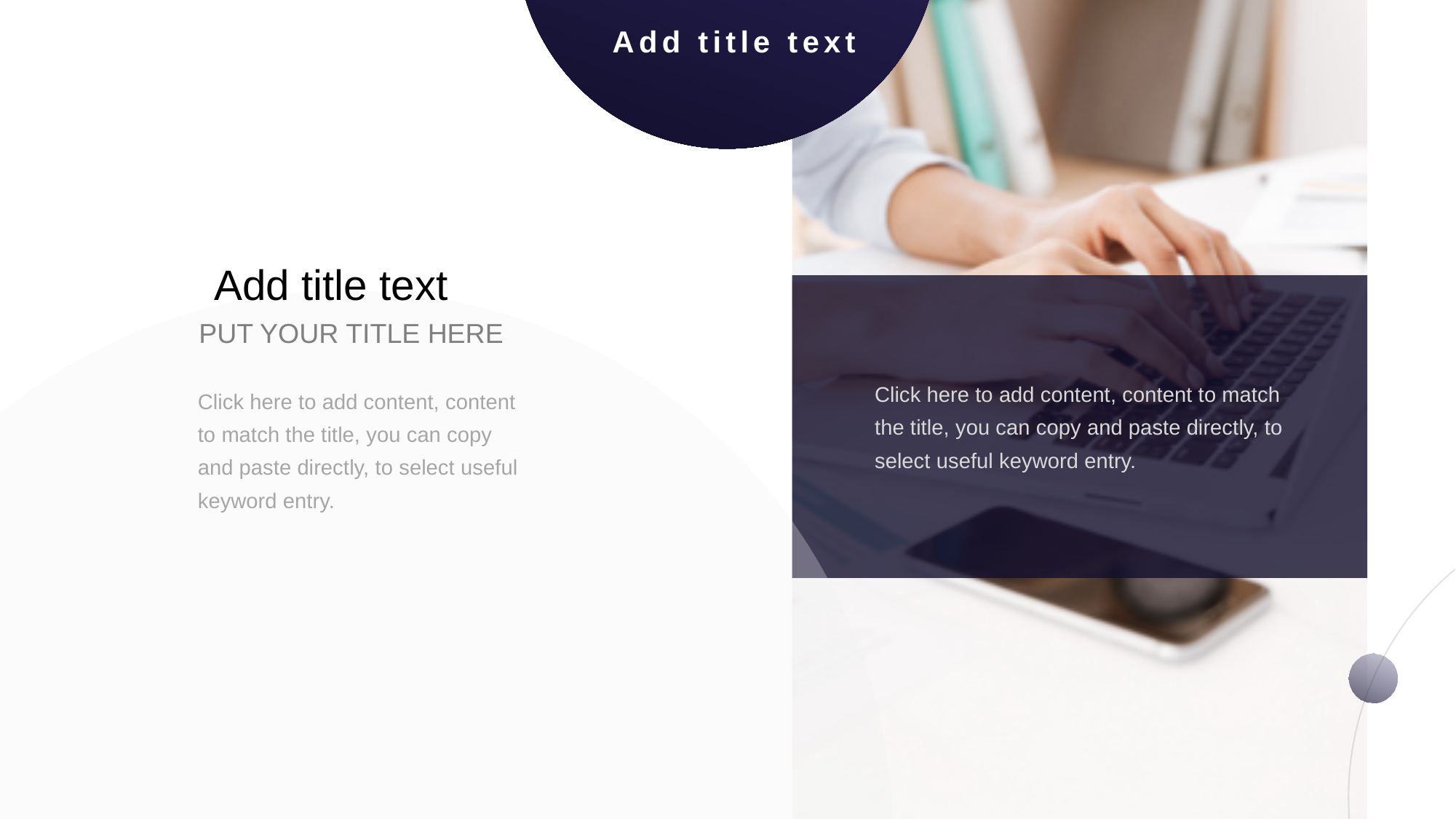

Add title text

PPT模板 http://www.1ppt.com/moban/
Add title text

PUT YOUR TITLE HERE
Click here to add content, content to match the title, you can copy and paste directly, to select useful keyword entry.
Click here to add content, content to match the title, you can copy and paste directly, to select useful keyword entry.